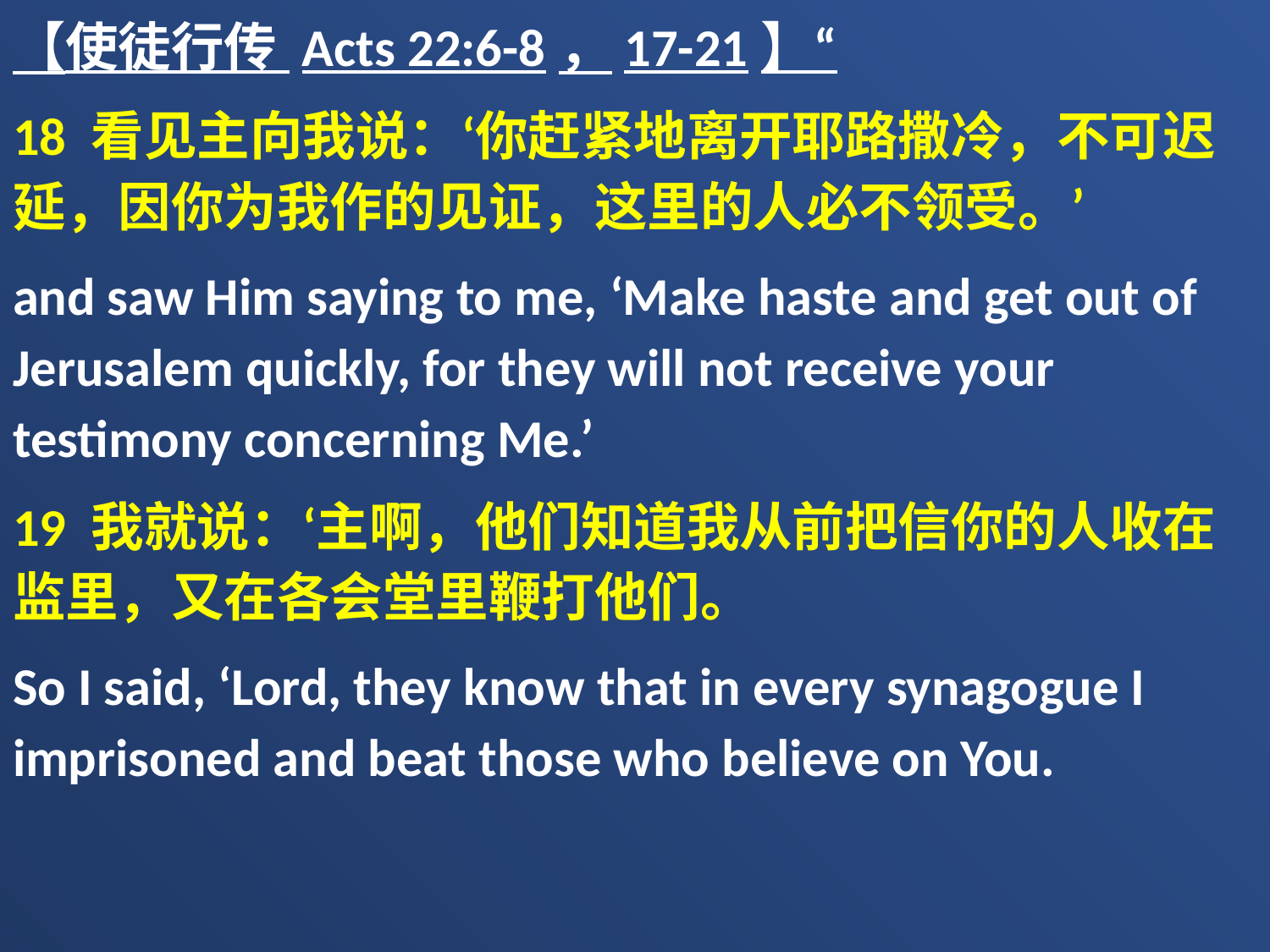

【使徒行传 Acts 22:6-8，17-21】“
18 看见主向我说：‘你赶紧地离开耶路撒冷，不可迟延，因你为我作的见证，这里的人必不领受。’
and saw Him saying to me, ‘Make haste and get out of Jerusalem quickly, for they will not receive your testimony concerning Me.’
19 我就说：‘主啊，他们知道我从前把信你的人收在监里，又在各会堂里鞭打他们。
So I said, ‘Lord, they know that in every synagogue I imprisoned and beat those who believe on You.